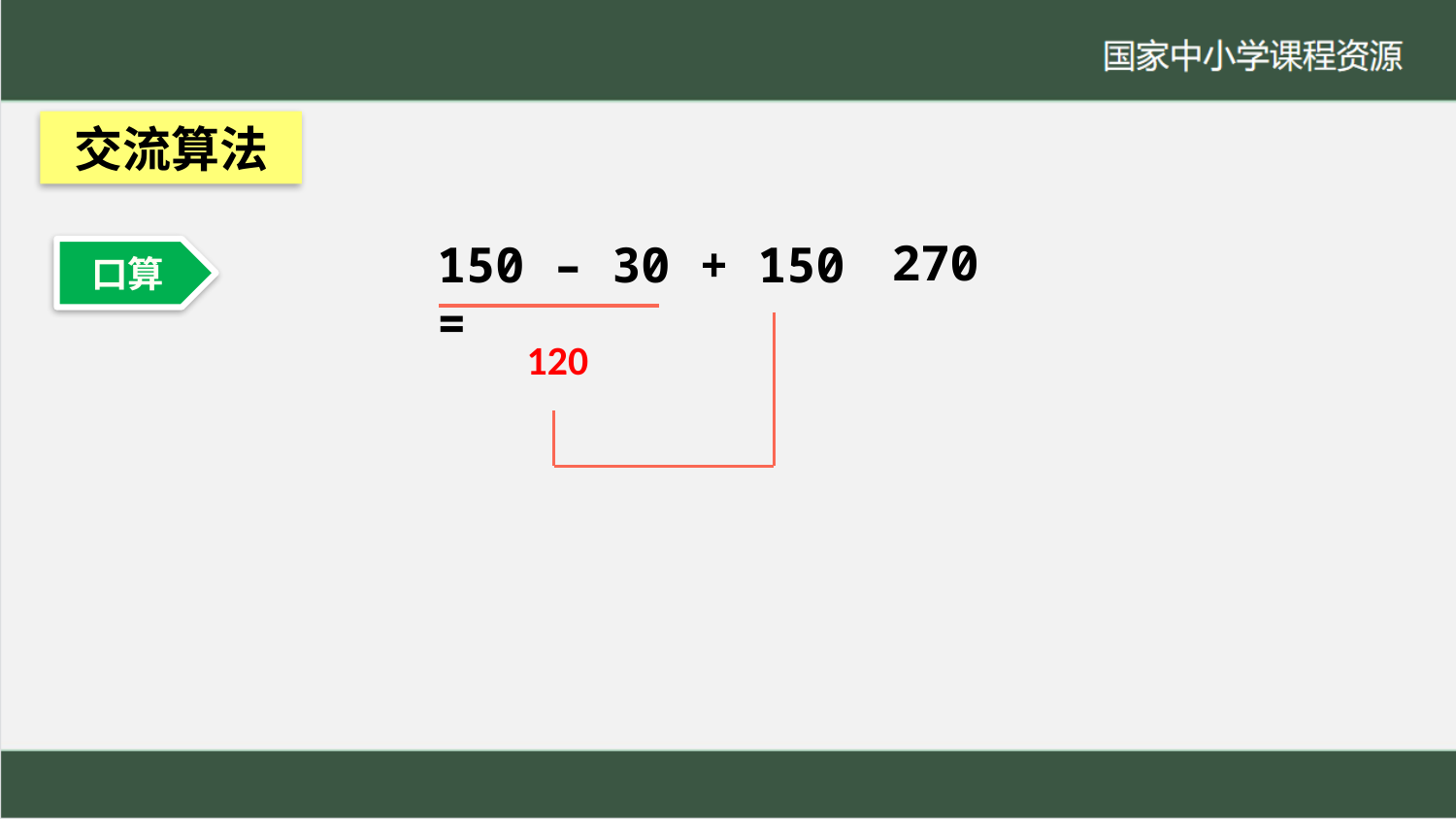

交流算法
270
150 – 30 + 150 =
口算
120